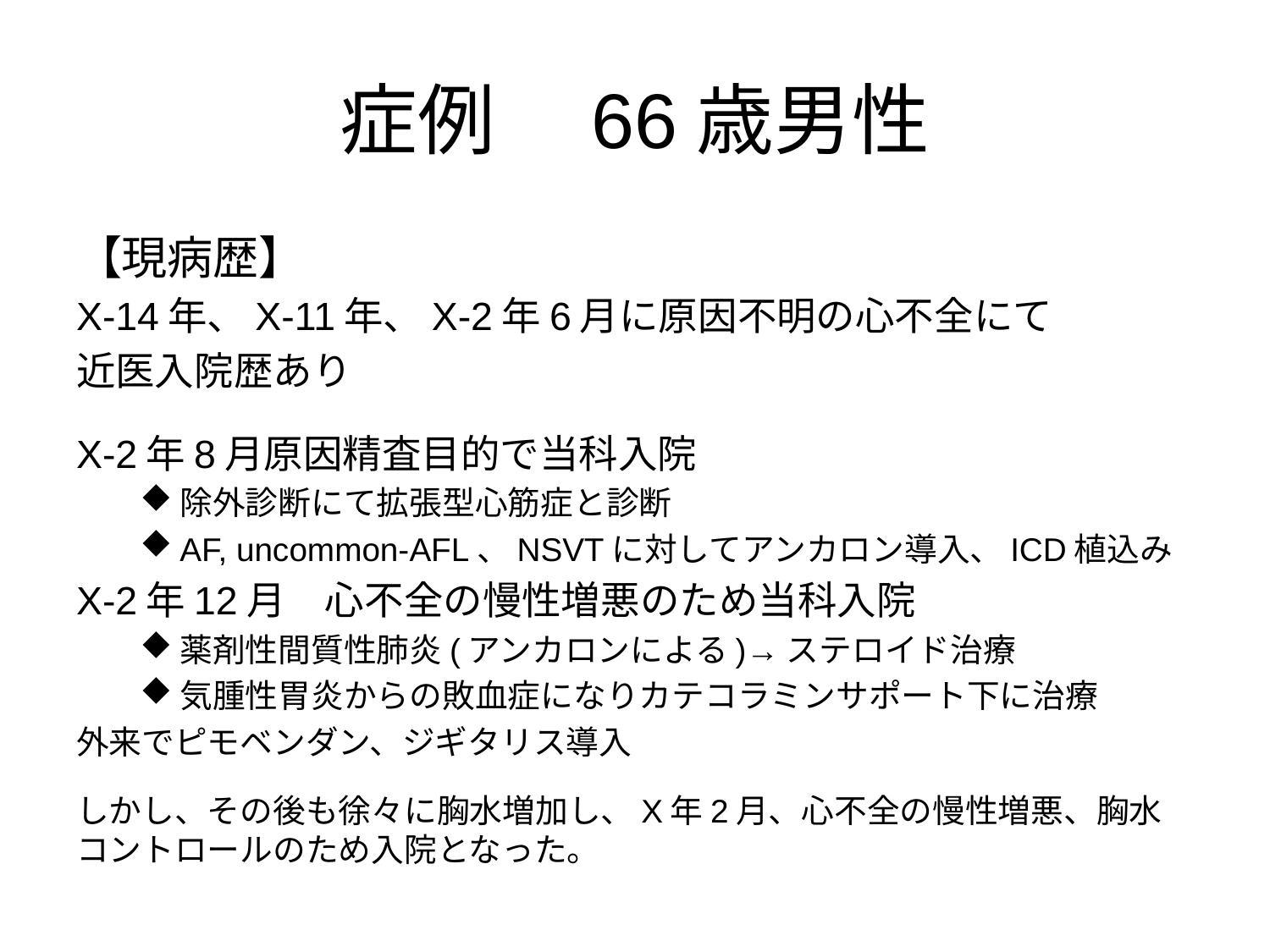

# 症例　66歳男性
【現病歴】
X-14年、X-11年、X-2年6月に原因不明の心不全にて
近医入院歴あり

X-2年8月原因精査目的で当科入院
除外診断にて拡張型心筋症と診断
AF, uncommon-AFL、NSVTに対してアンカロン導入、ICD植込み
X-2年12月　心不全の慢性増悪のため当科入院
薬剤性間質性肺炎(アンカロンによる)→ステロイド治療
気腫性胃炎からの敗血症になりカテコラミンサポート下に治療
外来でピモベンダン、ジギタリス導入

しかし、その後も徐々に胸水増加し、X年2月、心不全の慢性増悪、胸水コントロールのため入院となった。